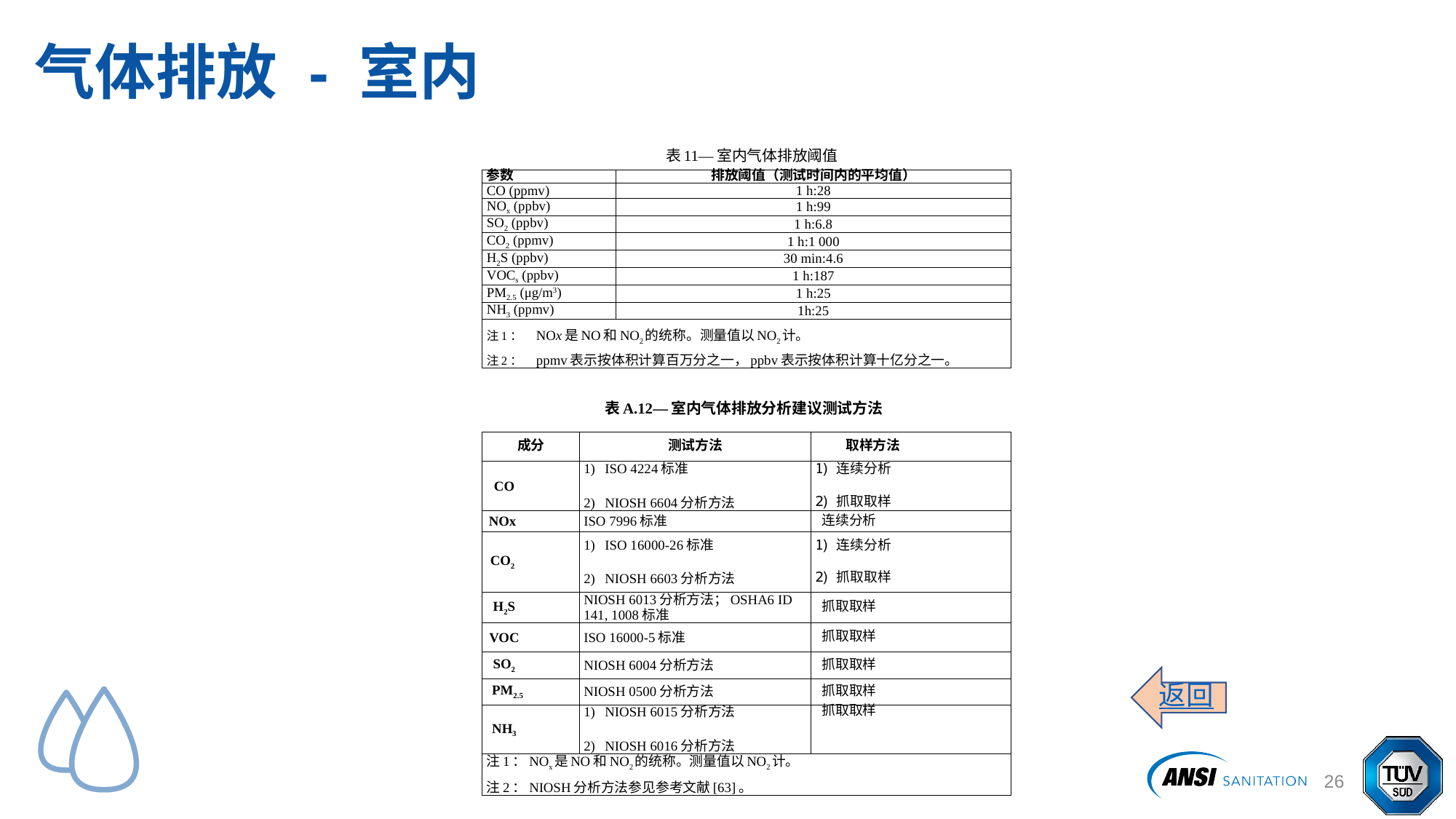

气体排放 - 室内
| 表11—室内气体排放阈值 |  |  |  |
| --- | --- | --- | --- |
| 参数 | 排放阈值（测试时间内的平均值） | 排放阈值（测试时间内的平均值） |  |
| CO (ppmv) | 1 h:28 | 1 h:28 |  |
| NOx (ppbv) | 1 h:99 | 1 h:99 |  |
| SO2 (ppbv) | 1 h:6.8 | 1 h:6.8 |  |
| CO2 (ppmv) | 1 h:1 000 | 1 h:1 000 |  |
| H2S (ppbv) | 30 min:4.6 | 30 min:4.6 |  |
| VOCs (ppbv) | 1 h:187 | 1 h:187 |  |
| PM2.5 (μg/m3) | 1 h:25 | 1 h:25 |  |
| NH3 (ppmv) | 1h:25 | 1h:25 |  |
| 注1： NOx是NO和NO2的统称。测量值以NO2计。 注2： ppmv表示按体积计算百万分之一，ppbv表示按体积计算十亿分之一。 |  |  |  |
| 表A.12—室内气体排放分析建议测试方法 |  |  |  |
| 成分 | 测试方法 |  | 取样方法 |
| CO | ISO 4224标准 NIOSH 6604分析方法 |  | 连续分析 抓取取样 |
| NOx | ISO 7996标准 |  | 连续分析 |
| CO2 | ISO 16000-26标准 NIOSH 6603分析方法 |  | 连续分析 抓取取样 |
| H2S | NIOSH 6013分析方法；OSHA6 ID 141, 1008标准 |  | 抓取取样 |
| VOC | ISO 16000-5标准 |  | 抓取取样 |
| SO2 | NIOSH 6004分析方法 |  | 抓取取样 |
| PM2.5 | NIOSH 0500分析方法 |  | 抓取取样 |
| NH3 | NIOSH 6015分析方法 NIOSH 6016分析方法 |  | 抓取取样 |
| 注1：NOx是NO和NO2的统称。测量值以NO2计。 注2：NIOSH分析方法参见参考文献[63]。 |  |  |  |
返回
26